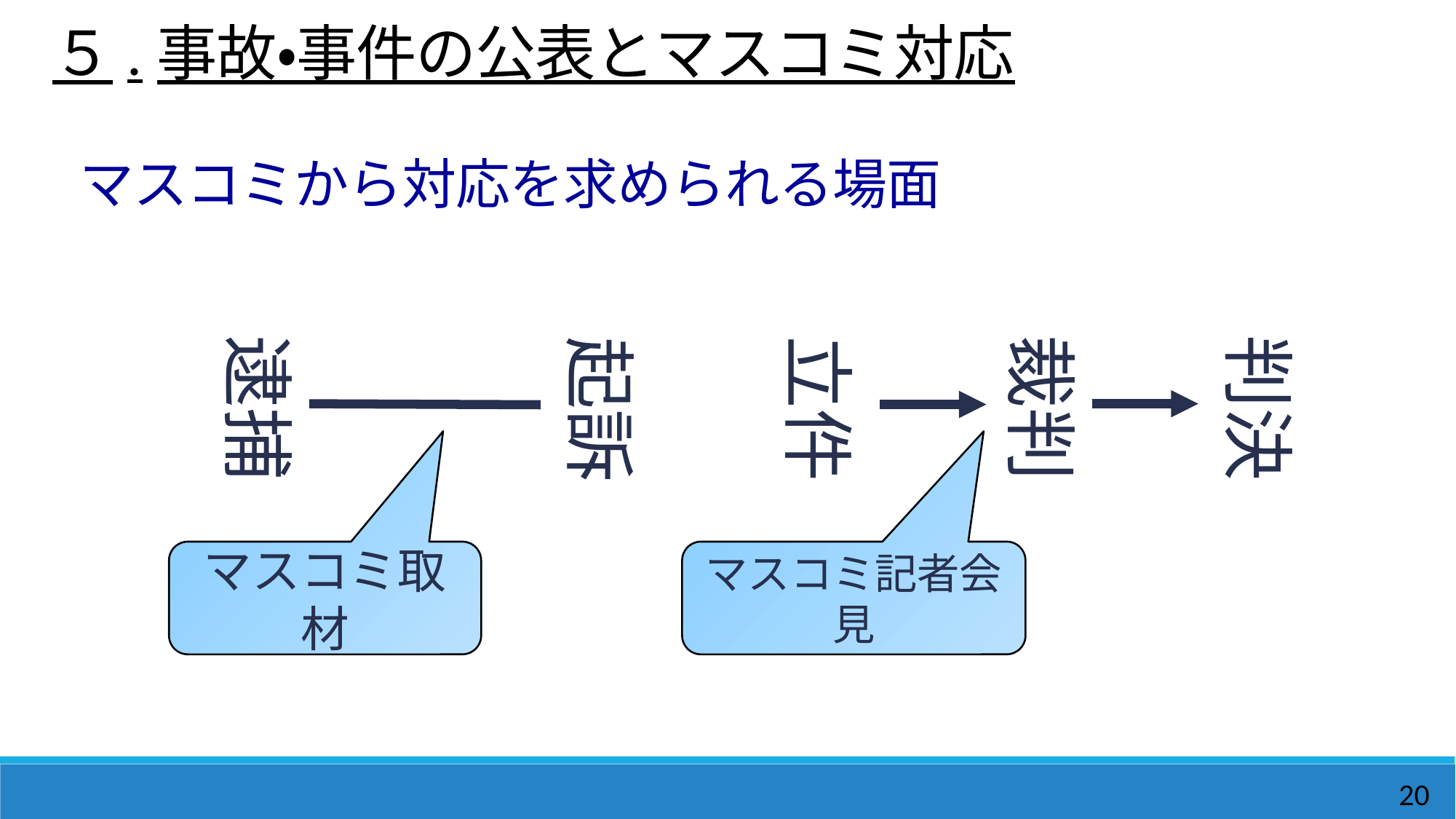

５.事故・事件の公表とマスコミ対応
マスコミから対応を求められる場面
判決
裁判
逮捕
立件
起訴
マスコミ取材
マスコミ記者会見
20